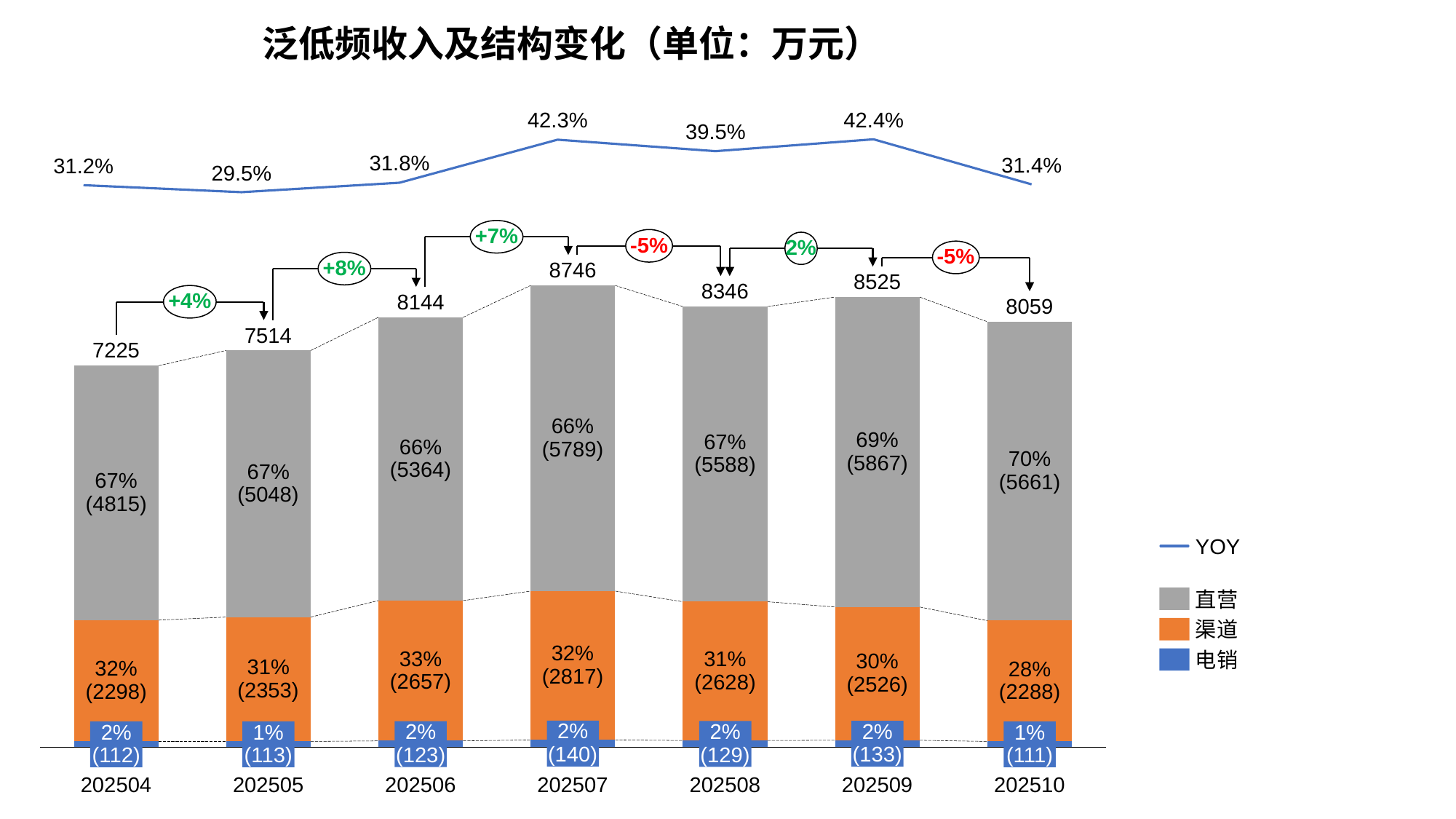

泛低频收入及结构变化（单位：万元）
42.4%
42.3%
39.5%

### Chart

| Category |  |
|---|---|
31.8%
31.4%
31.2%
29.5%
+7%
-5%
2%
-5%
+8%
8746
8525

### Chart

| Category |  |  |  |
|---|---|---|---|
8346
+4%
8144
8059
7514
7225
66%
(5789)
69%
(5867)
67%
(5588)
66%
(5364)
70%
(5661)
67%
(5048)
67%
(4815)
YOY

直营

渠道
32%
(2817)
33%
(2657)
31%
(2628)

电销
30%
(2526)
31%
(2353)
32%
(2298)
28%
(2288)
2%
(140)
2%
(133)
2%
(129)
2%
(123)
2%
(112)
1%
(113)
1%
(111)
202504
202505
202506
202507
202508
202509
202510